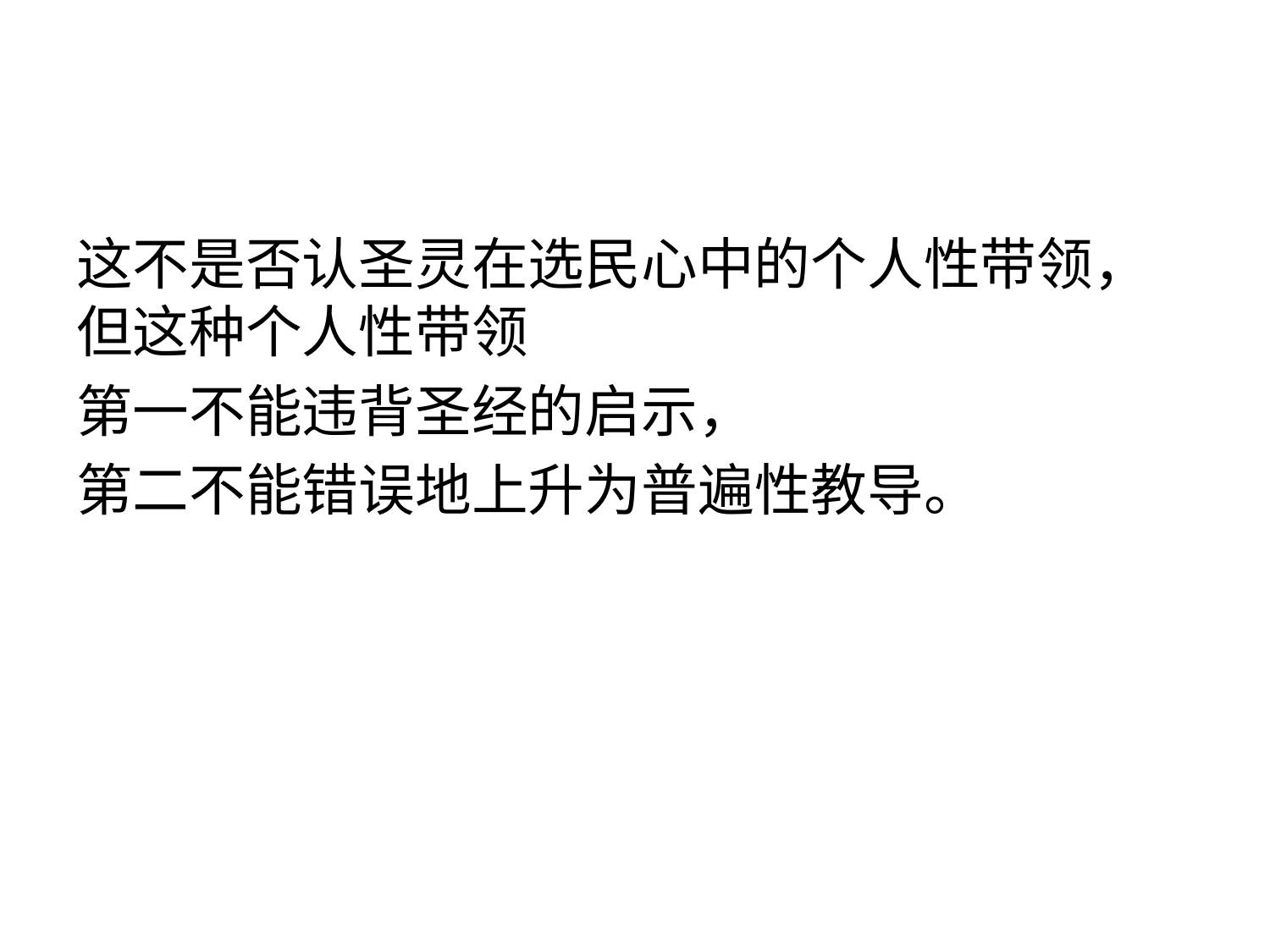

#
这不是否认圣灵在选民心中的个人性带领，但这种个人性带领
第一不能违背圣经的启示，
第二不能错误地上升为普遍性教导。